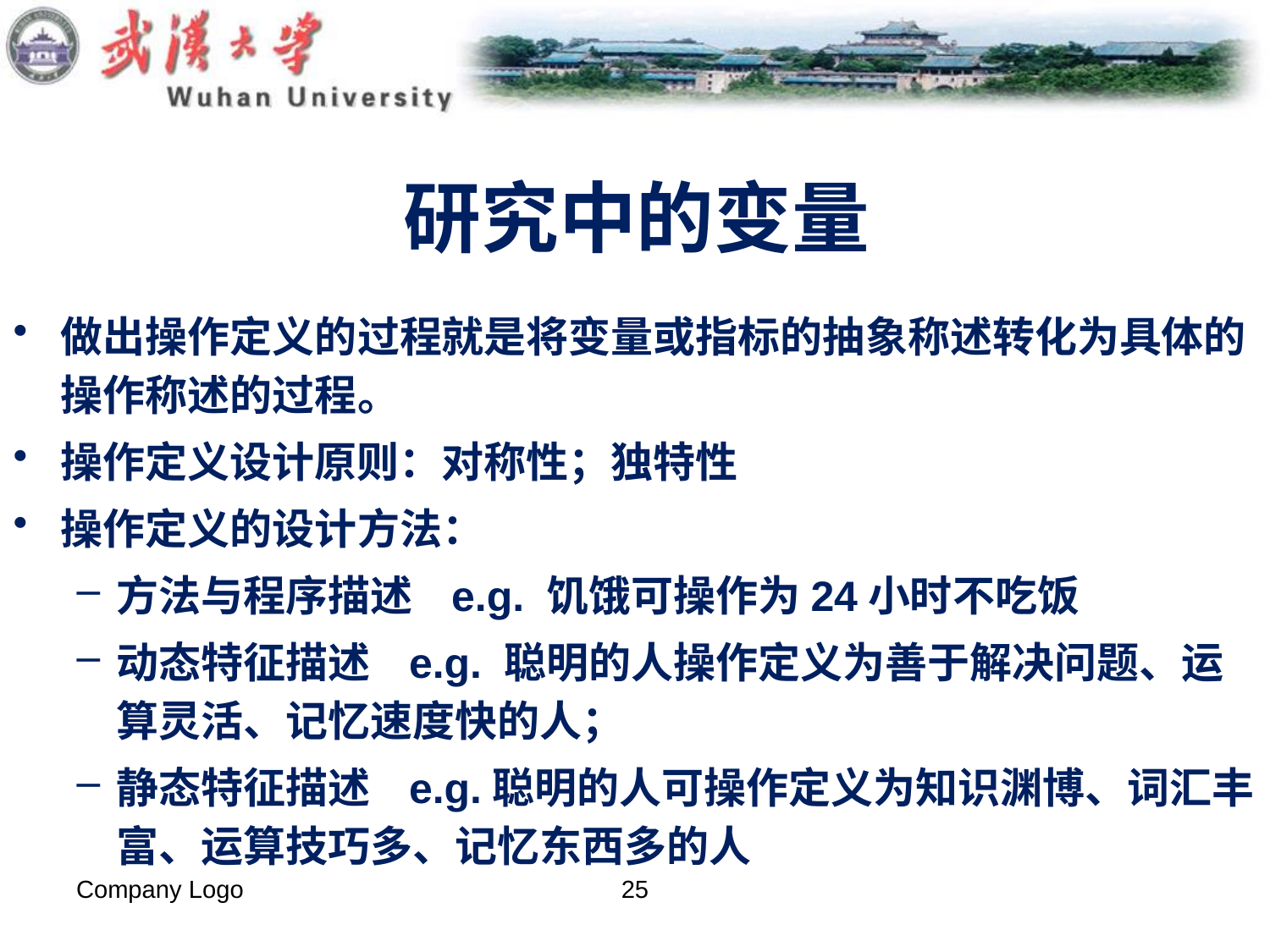

# 研究中的变量
做出操作定义的过程就是将变量或指标的抽象称述转化为具体的操作称述的过程。
操作定义设计原则：对称性；独特性
操作定义的设计方法：
方法与程序描述   e.g. 饥饿可操作为24小时不吃饭
动态特征描述   e.g. 聪明的人操作定义为善于解决问题、运算灵活、记忆速度快的人；
静态特征描述   e.g.聪明的人可操作定义为知识渊博、词汇丰富、运算技巧多、记忆东西多的人
Company Logo
25